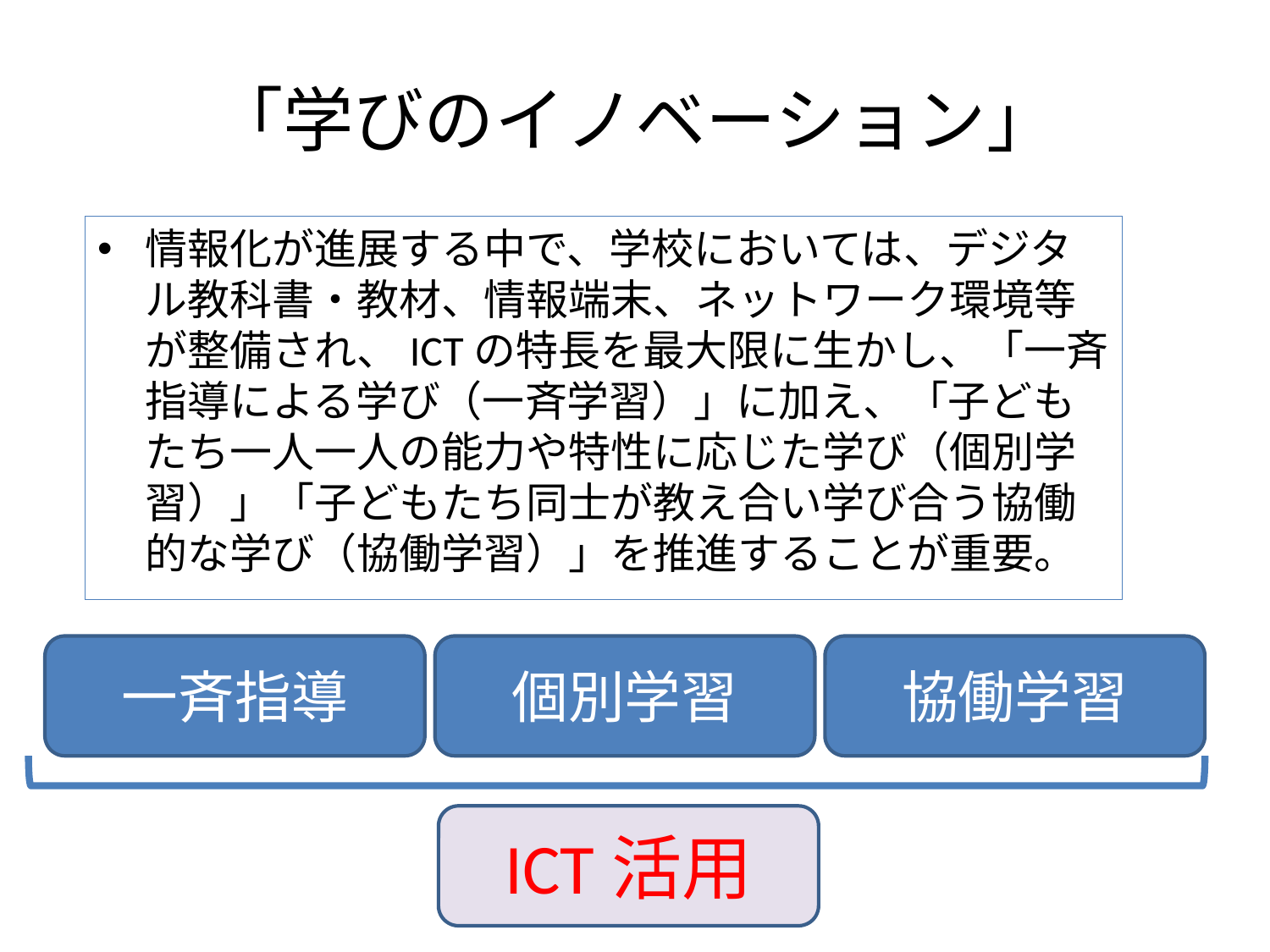

# 「学びのイノベーション」

情報化が進展する中で、学校においては、デジタル教科書・教材、情報端末、ネットワーク環境等が整備され、ICTの特長を最大限に生かし、「一斉指導による学び（一斉学習）」に加え、「子どもたち一人一人の能力や特性に応じた学び（個別学習）」「子どもたち同士が教え合い学び合う協働的な学び（協働学習）」を推進することが重要。
一斉指導
個別学習
協働学習
ICT活用